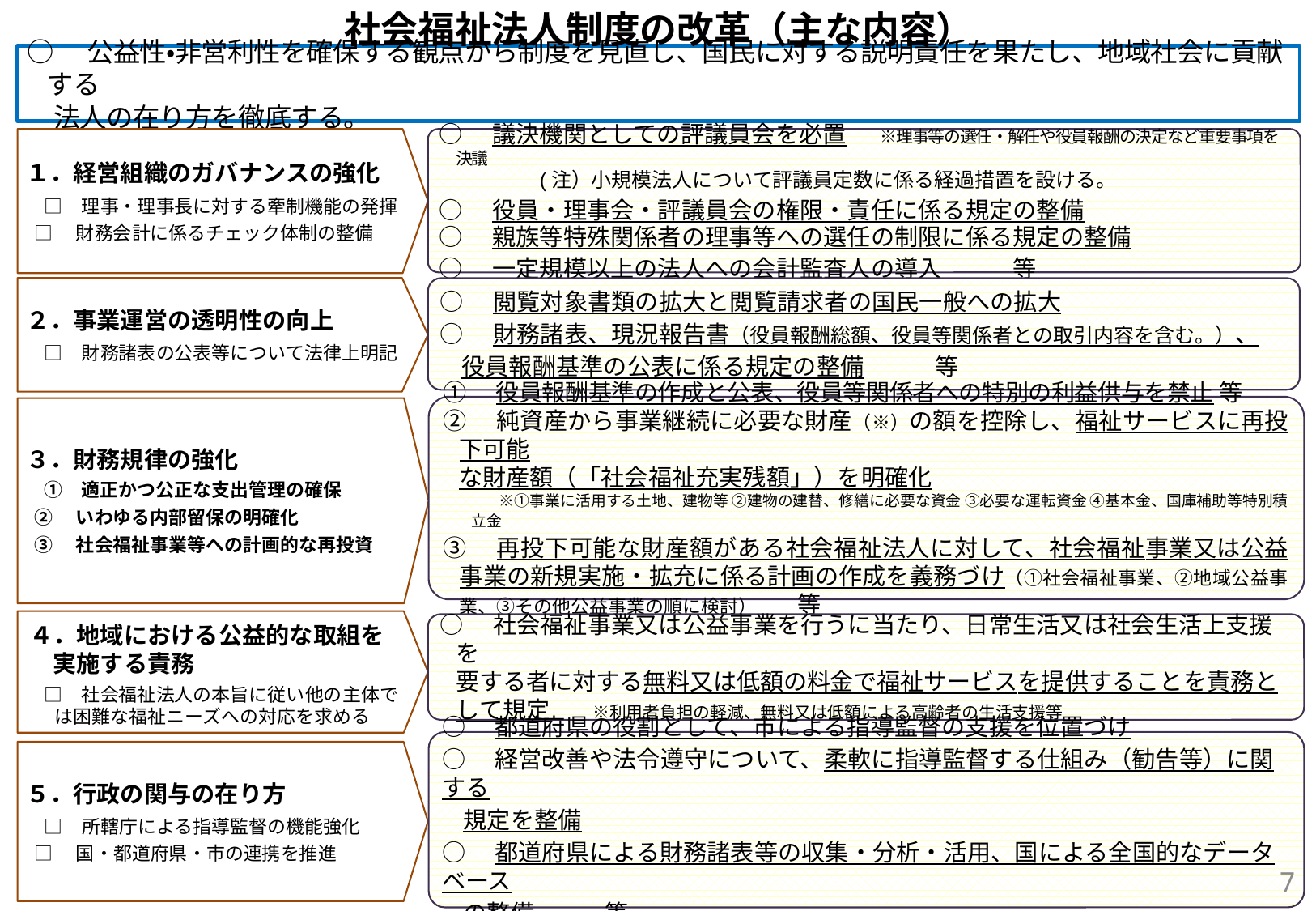

社会福祉法人制度の改革（主な内容）
○　公益性・非営利性を確保する観点から制度を見直し、国民に対する説明責任を果たし、地域社会に貢献する
　法人の在り方を徹底する。
１．経営組織のガバナンスの強化
　□　理事・理事長に対する牽制機能の発揮
  □　財務会計に係るチェック体制の整備
○　議決機関としての評議員会を必置　　※理事等の選任・解任や役員報酬の決定など重要事項を決議
　　　　(注）小規模法人について評議員定数に係る経過措置を設ける。
○　役員・理事会・評議員会の権限・責任に係る規定の整備
○　親族等特殊関係者の理事等への選任の制限に係る規定の整備
○　一定規模以上の法人への会計監査人の導入　　　等
２．事業運営の透明性の向上
　□　財務諸表の公表等について法律上明記
○　閲覧対象書類の拡大と閲覧請求者の国民一般への拡大
○　財務諸表、現況報告書（役員報酬総額、役員等関係者との取引内容を含む。）、
   役員報酬基準の公表に係る規定の整備　　　等

①　役員報酬基準の作成と公表、役員等関係者への特別の利益供与を禁止 等
②　純資産から事業継続に必要な財産（※）の額を控除し、福祉サービスに再投下可能
  な財産額（「社会福祉充実残額」）を明確化
　　　※①事業に活用する土地、建物等 ②建物の建替、修繕に必要な資金 ③必要な運転資金 ④基本金、国庫補助等特別積立金
③　再投下可能な財産額がある社会福祉法人に対して、社会福祉事業又は公益事業の新規実施・拡充に係る計画の作成を義務づけ（①社会福祉事業、②地域公益事業、③その他公益事業の順に検討）　　等
３．財務規律の強化
　①　適正かつ公正な支出管理の確保
  ②　いわゆる内部留保の明確化
  ③　社会福祉事業等への計画的な再投資
　□　社会福祉法人の本旨に従い他の主体では困難な福祉ニーズへの対応を求める
○　社会福祉事業又は公益事業を行うに当たり、日常生活又は社会生活上支援を
  要する者に対する無料又は低額の料金で福祉サービスを提供することを責務として規定 　　※利用者負担の軽減、無料又は低額による高齢者の生活支援等
４．地域における公益的な取組を
　実施する責務
○　都道府県の役割として、市による指導監督の支援を位置づけ
○　経営改善や法令遵守について、柔軟に指導監督する仕組み（勧告等）に関する
   規定を整備
○　都道府県による財務諸表等の収集・分析・活用、国による全国的なデータベース
   の整備　　　等
５．行政の関与の在り方
　□　所轄庁による指導監督の機能強化
  □　国・都道府県・市の連携を推進
7